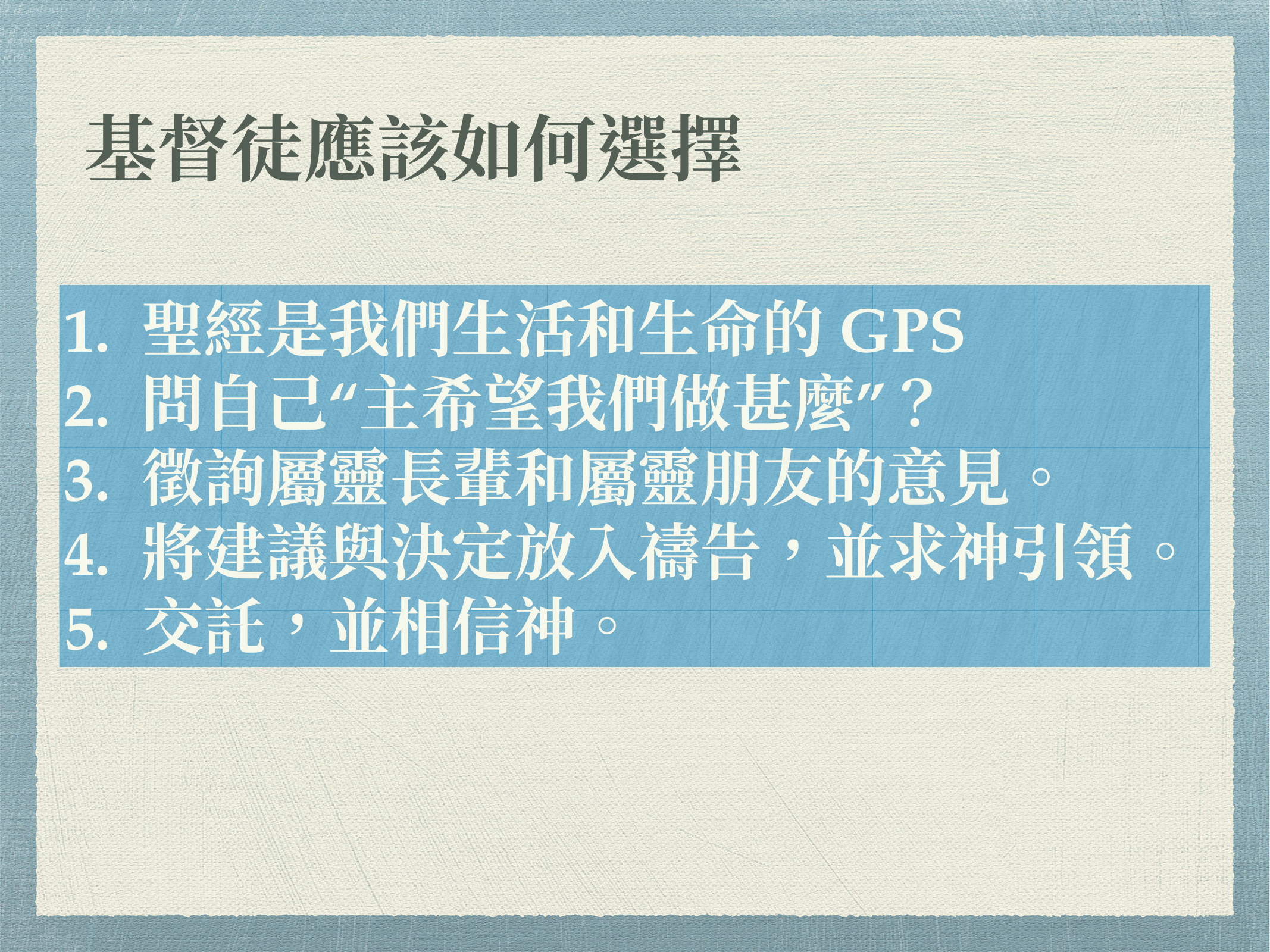

基督徒應該如何選擇
聖經是我們生活和生命的GPS
問自己“主希望我們做甚麼”？
徵詢屬靈長輩和屬靈朋友的意見。
將建議與決定放入禱告，並求神引領。
交託，並相信神。